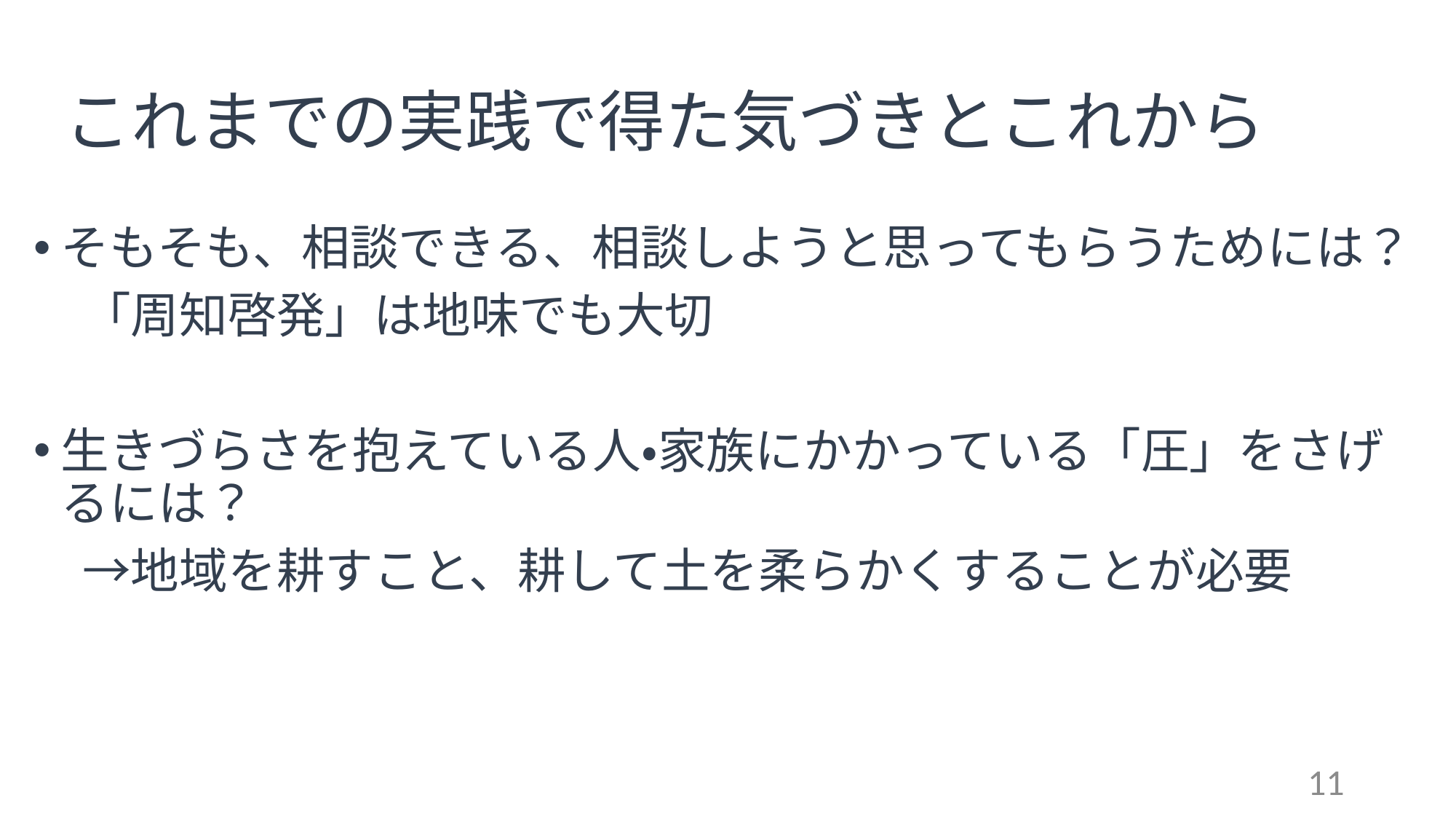

# これまでの実践で得た気づきとこれから
そもそも、相談できる、相談しようと思ってもらうためには？
　「周知啓発」は地味でも大切

生きづらさを抱えている人・家族にかかっている「圧」をさげるには？
　→地域を耕すこと、耕して土を柔らかくすることが必要

11